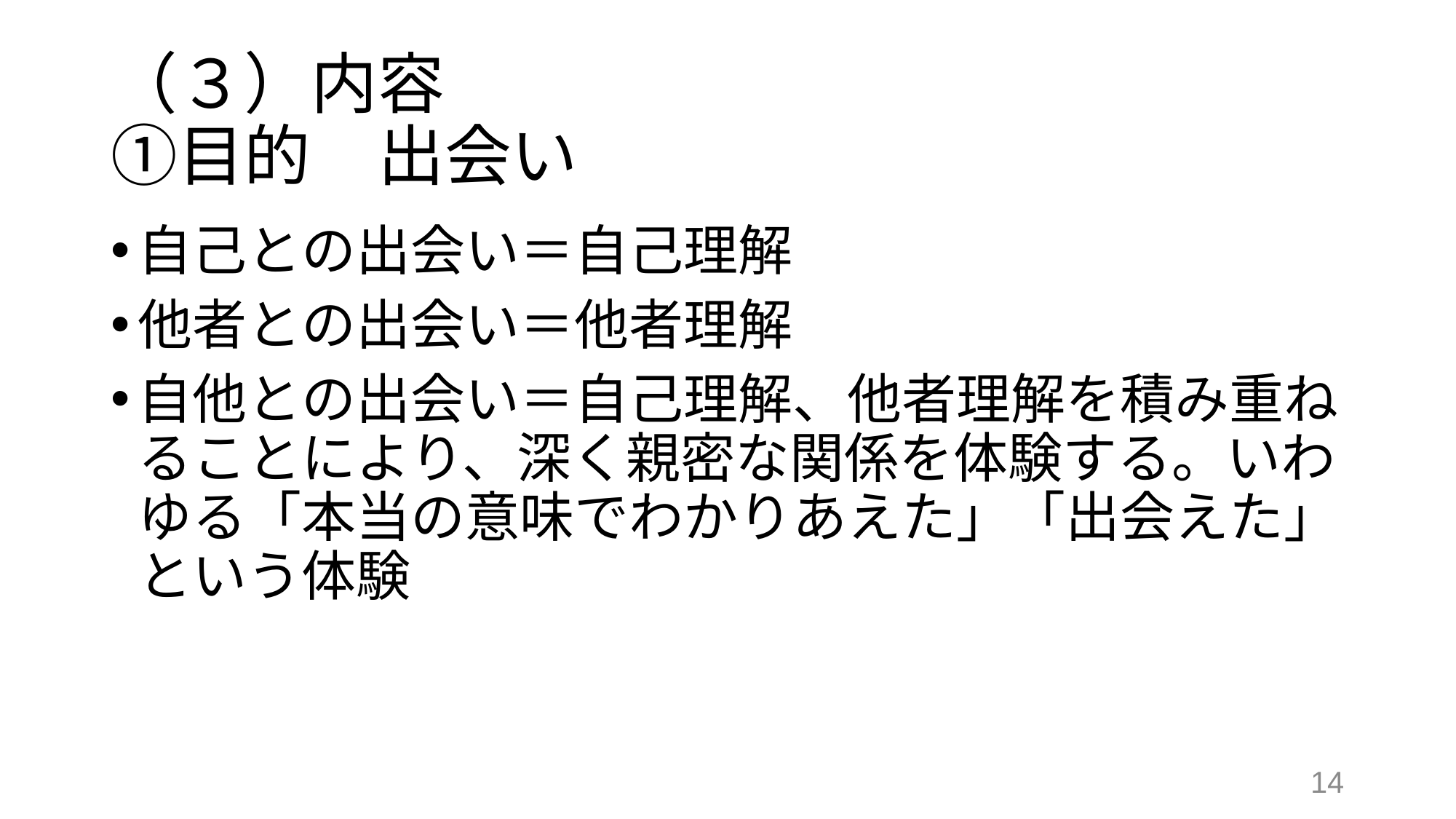

# （３）内容 ①目的　出会い
自己との出会い＝自己理解
他者との出会い＝他者理解
自他との出会い＝自己理解、他者理解を積み重ねることにより、深く親密な関係を体験する。いわゆる「本当の意味でわかりあえた」「出会えた」という体験
14